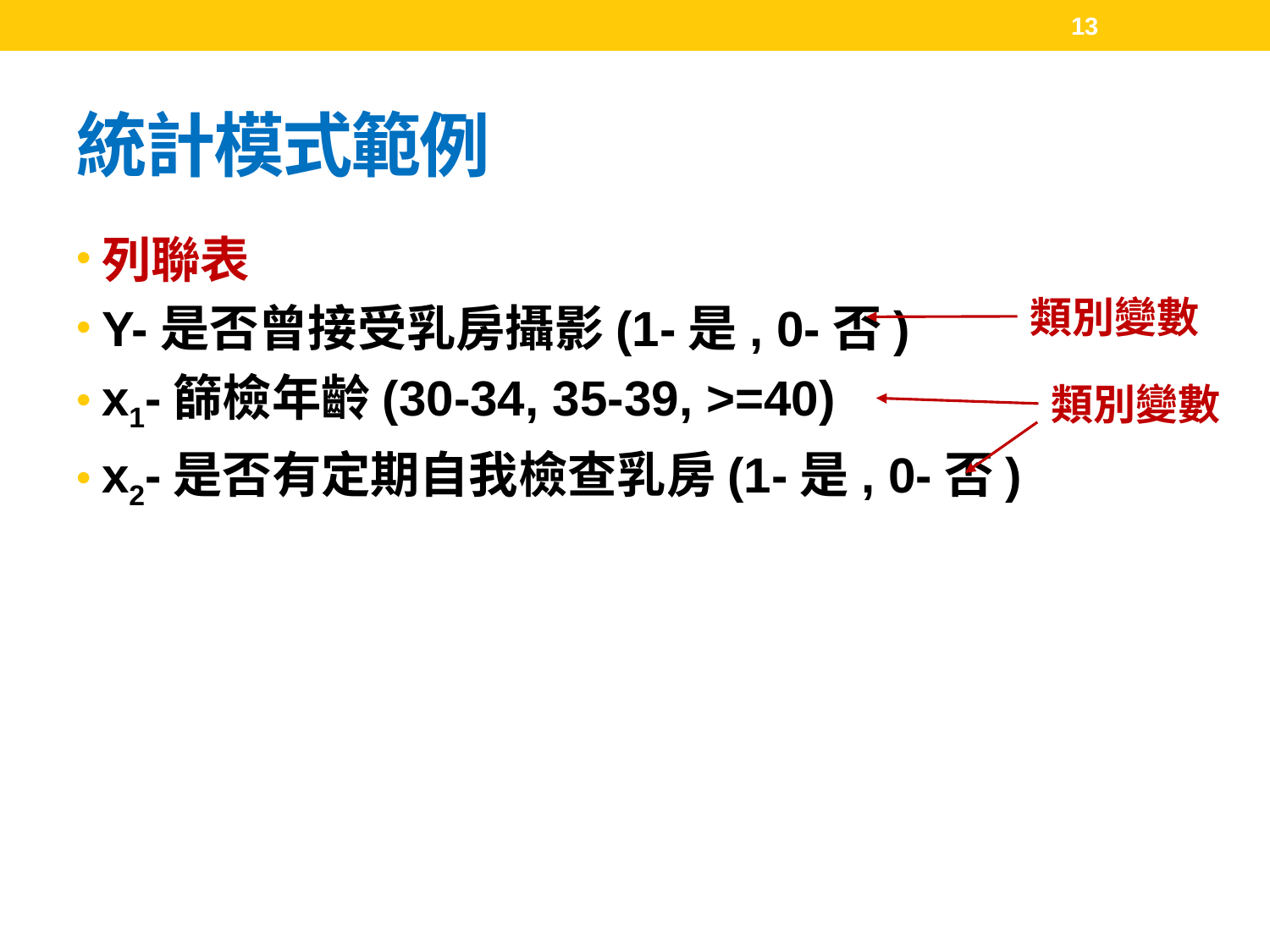

13
# 統計模式範例
列聯表
Y-是否曾接受乳房攝影(1-是, 0-否)
x1-篩檢年齡(30-34, 35-39, >=40)
x2-是否有定期自我檢查乳房(1-是, 0-否)

類別變數
類別變數